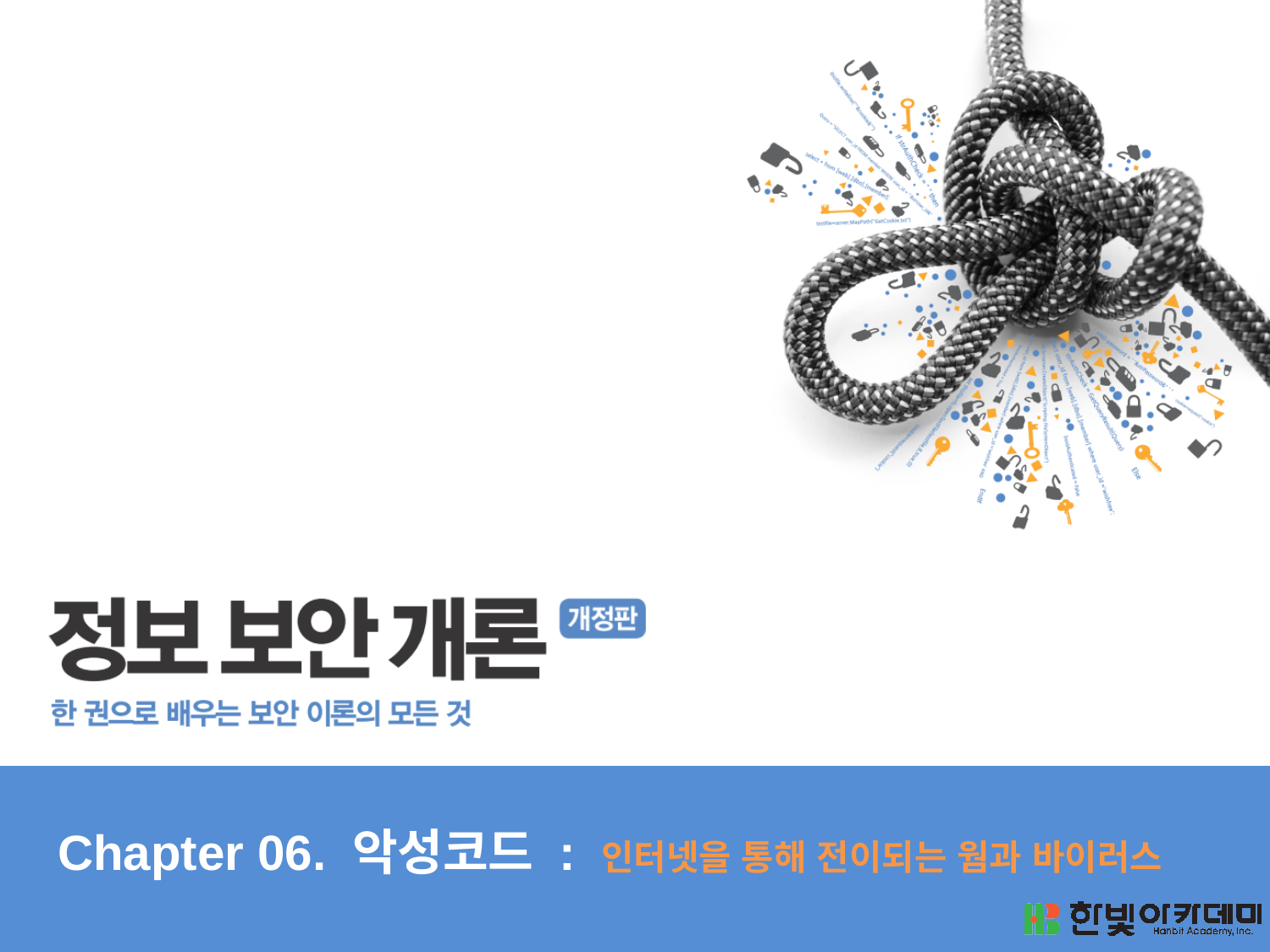

# Chapter 06. 악성코드 : 인터넷을 통해 전이되는 웜과 바이러스